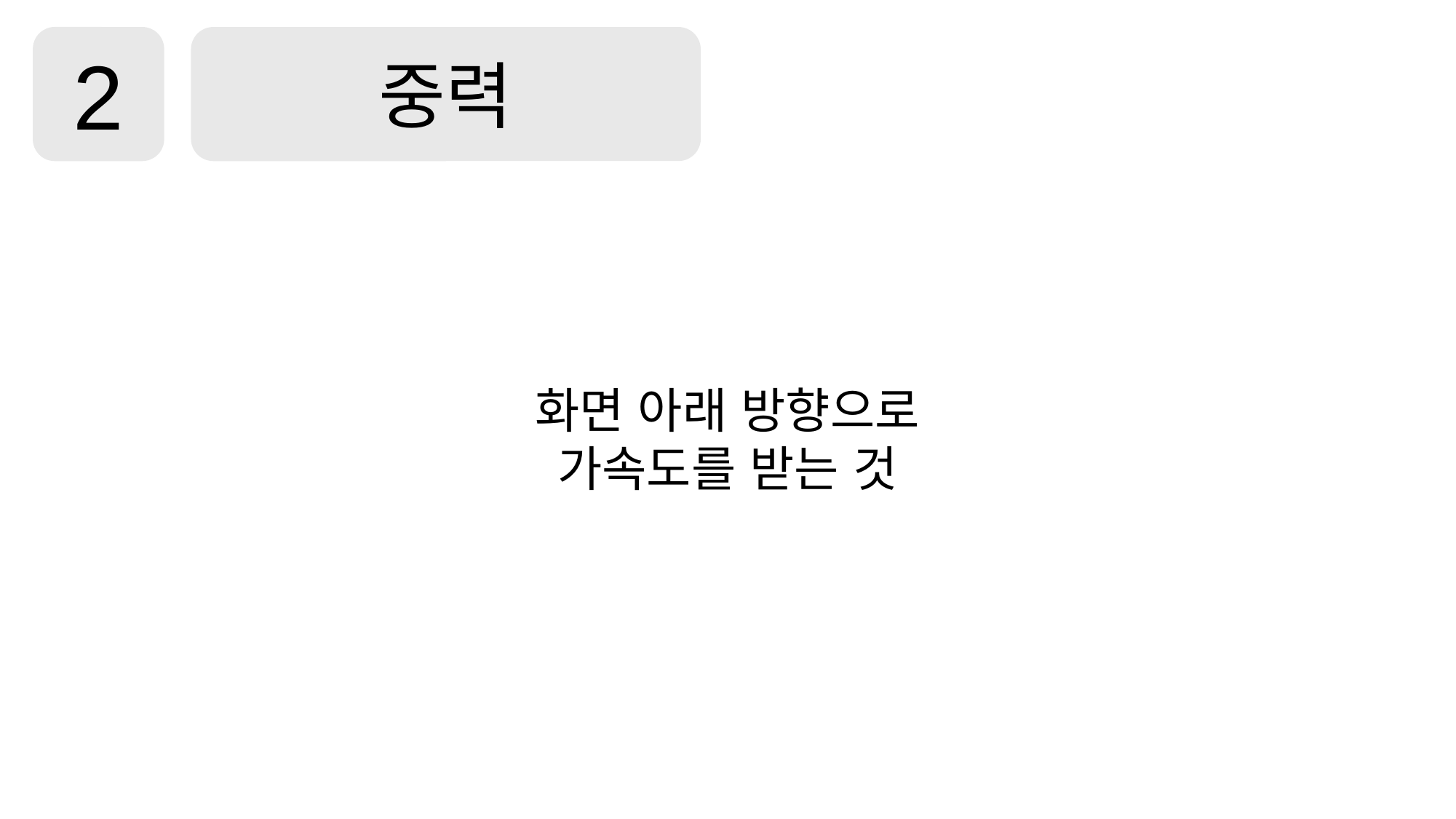

2
중력
화면 아래 방향으로
가속도를 받는 것